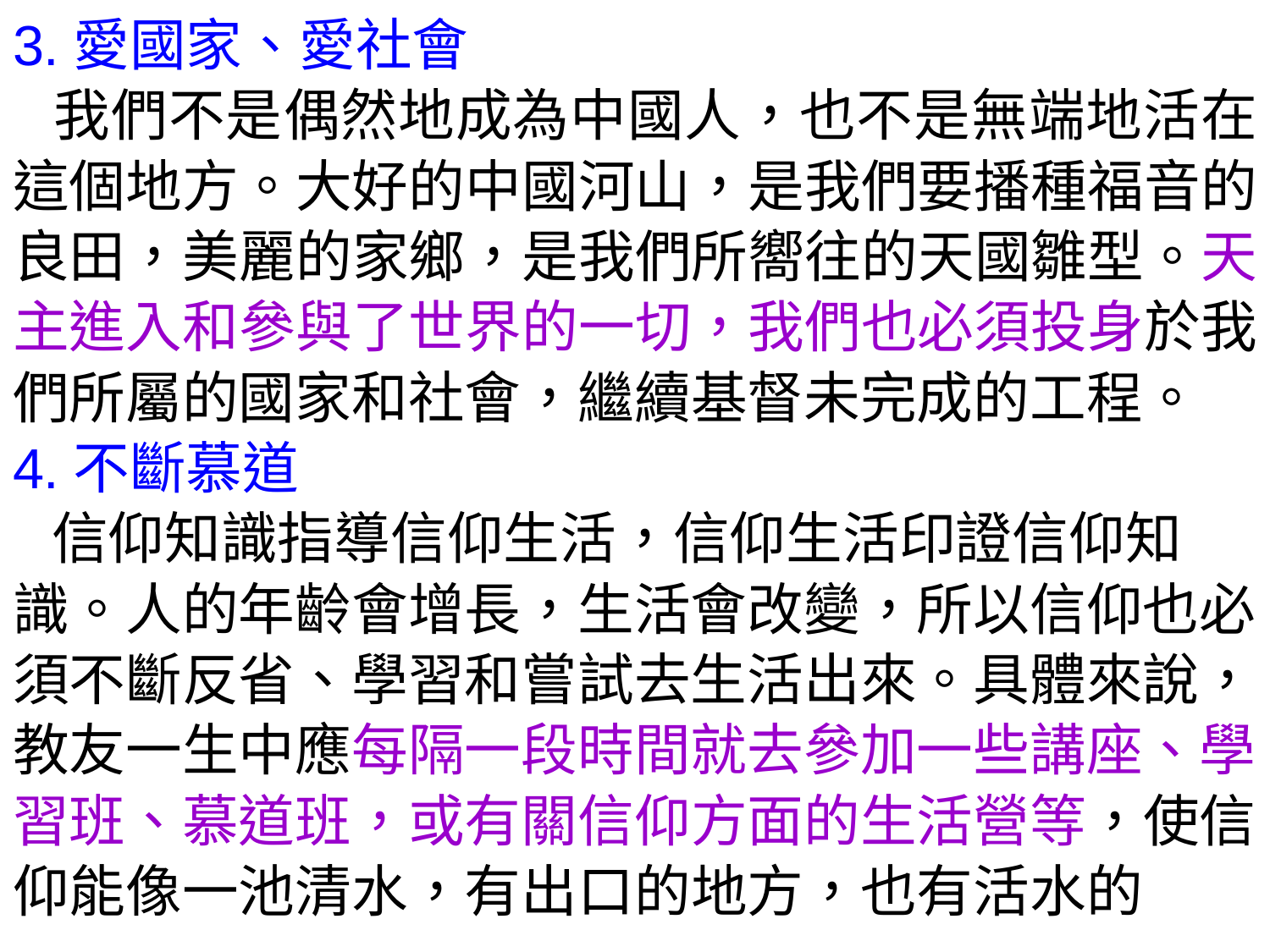

3.愛國家、愛社會
  我們不是偶然地成為中國人，也不是無端地活在這個地方。大好的中國河山，是我們要播種福音的良田，美麗的家鄉，是我們所嚮往的天國雛型。天主進入和參與了世界的一切，我們也必須投身於我們所屬的國家和社會，繼續基督未完成的工程。
4.不斷慕道
  信仰知識指導信仰生活，信仰生活印證信仰知識。人的年齡會增長，生活會改變，所以信仰也必須不斷反省、學習和嘗試去生活出來。具體來說，教友一生中應每隔一段時間就去參加一些講座、學習班、慕道班，或有關信仰方面的生活營等，使信仰能像一池清水，有出口的地方，也有活水的